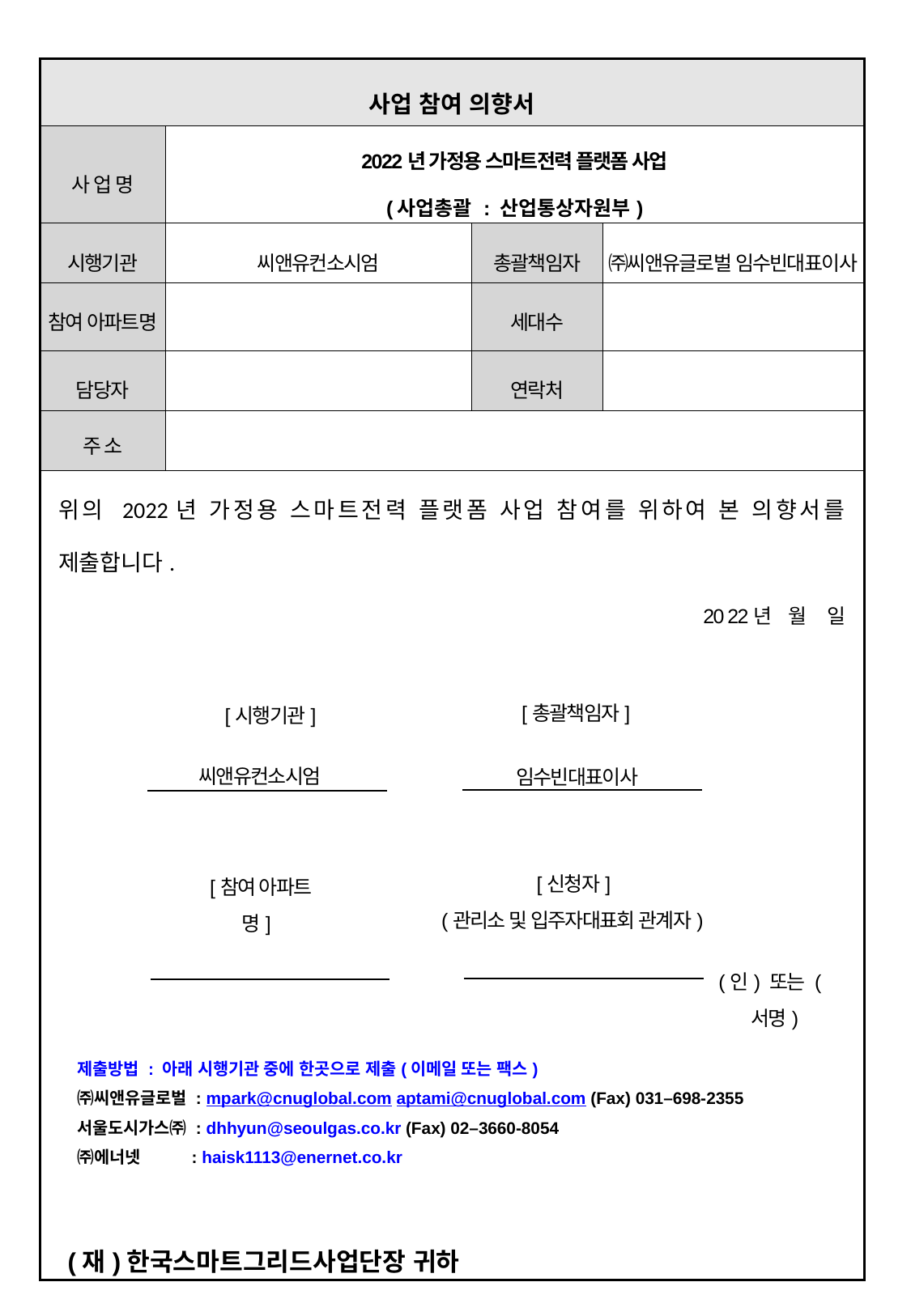

| 사업 참여 의향서 |  |  |  |
| --- | --- | --- | --- |
| 사 업 명 | 2022년 가정용 스마트전력 플랫폼 사업 (사업총괄 : 산업통상자원부) |  |  |
| 시행기관 | 씨앤유컨소시엄 | 총괄책임자 | ㈜씨앤유글로벌 임수빈대표이사 |
| 참여 아파트명 |  | 세대수 |  |
| 담당자 |  | 연락처 |  |
| 주 소 |  |  |  |
| 위의 2022년 가정용 스마트전력 플랫폼 사업 참여를 위하여 본 의향서를 제출합니다. 20 22년 월 일 제출방법 : 아래 시행기관 중에 한곳으로 제출(이메일 또는 팩스) ㈜씨앤유글로벌 : mpark@cnuglobal.com aptami@cnuglobal.com (Fax) 031–698-2355 서울도시가스㈜ : dhhyun@seoulgas.co.kr (Fax) 02–3660-8054 ㈜에너넷 : haisk1113@enernet.co.kr (재)한국스마트그리드사업단장 귀하 |  |  |  |
[총괄책임자]
[시행기관]
씨앤유컨소시엄
임수빈대표이사
[신청자]
(관리소 및 입주자대표회 관계자)
[참여 아파트명]
(인) 또는 (서명)